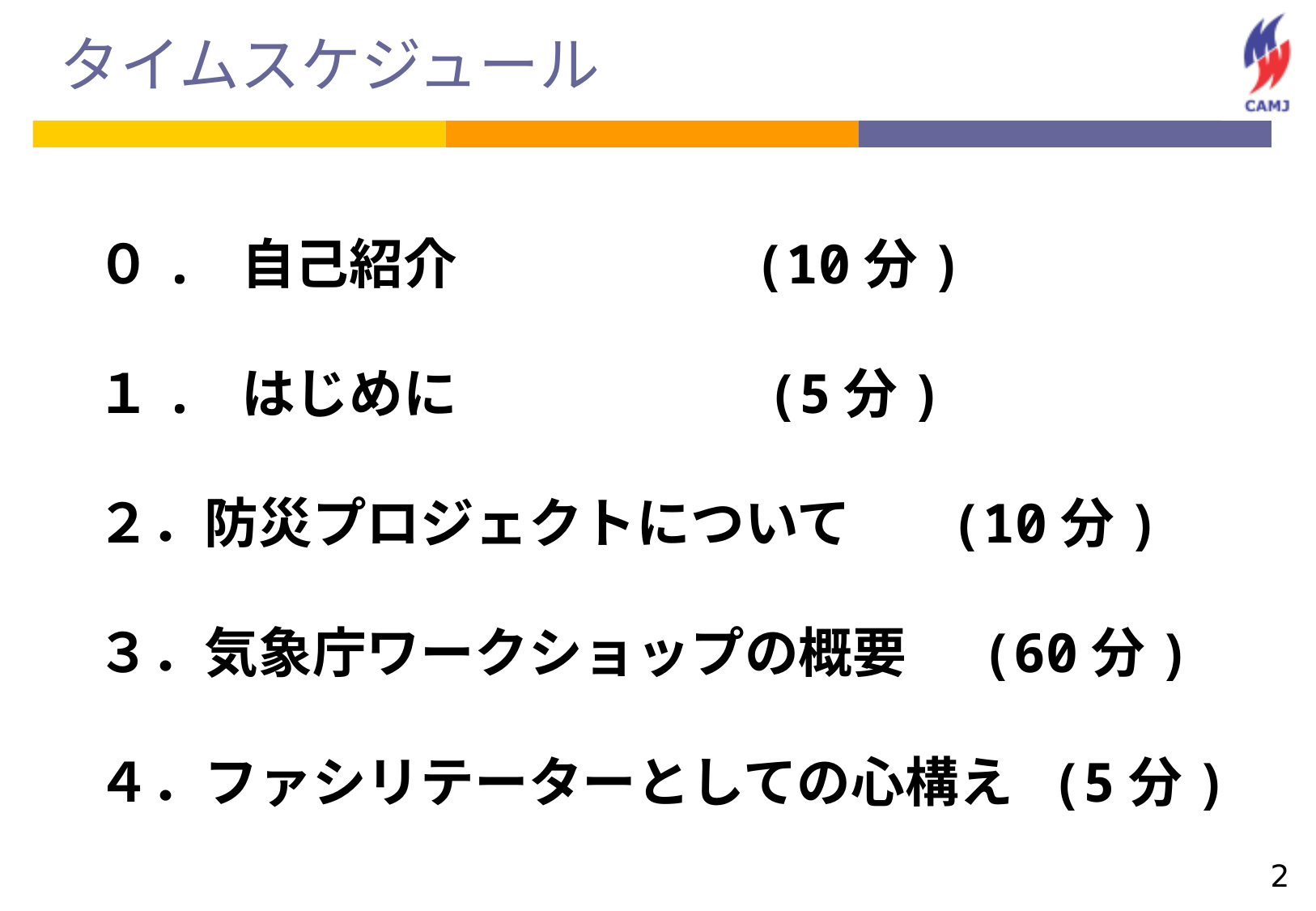

# タイムスケジュール
０. 自己紹介                       (10分)
１. はじめに                        (5分)
２．防災プロジェクトについて       (10分)
３．気象庁ワークショップの概要     (60分)
４．ファシリテーターとしての心構え  (5分)
2